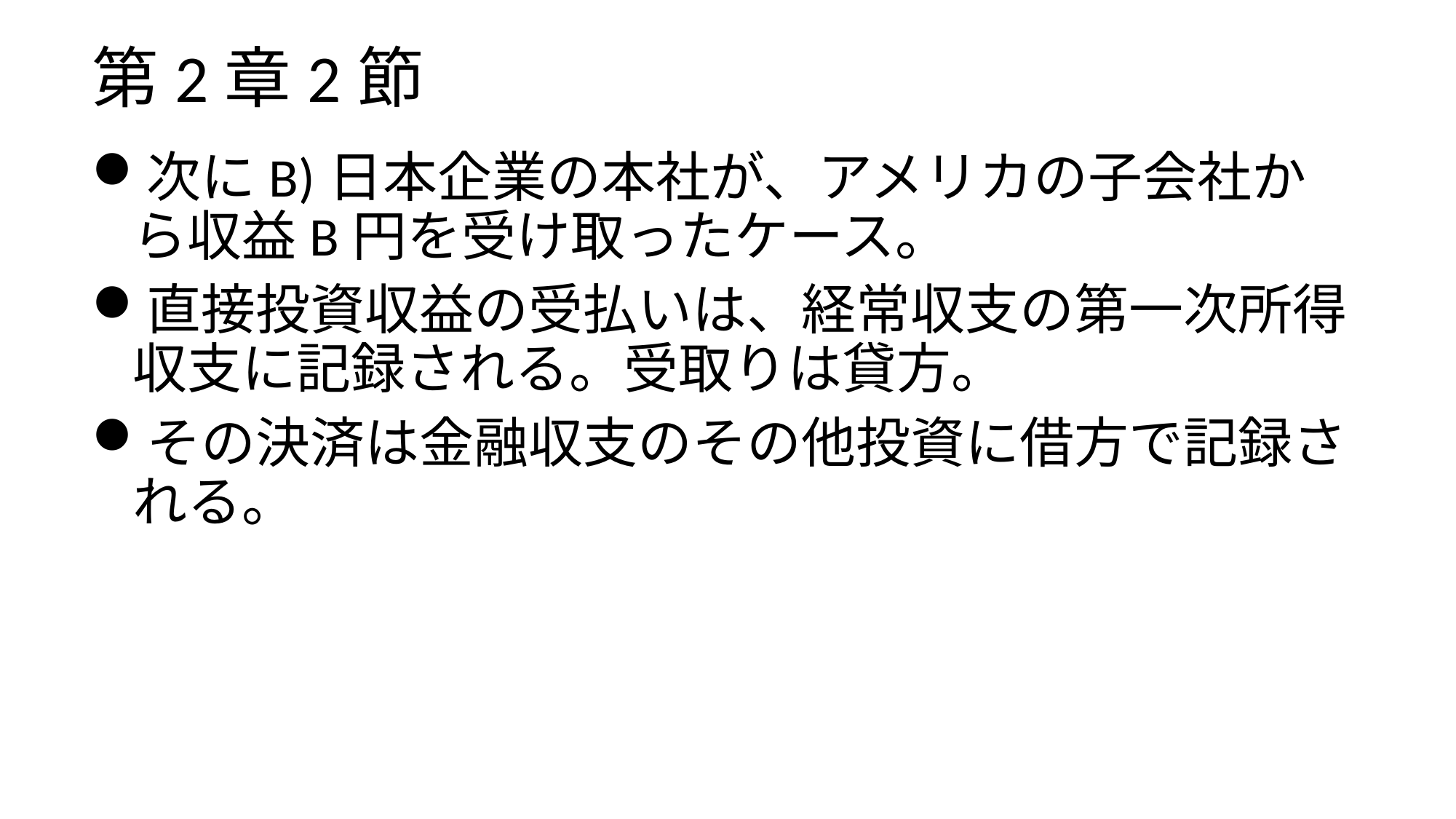

# 第2章2節
次にB)日本企業の本社が、アメリカの子会社から収益B円を受け取ったケース。
直接投資収益の受払いは、経常収支の第一次所得収支に記録される。受取りは貸方。
その決済は金融収支のその他投資に借方で記録される。